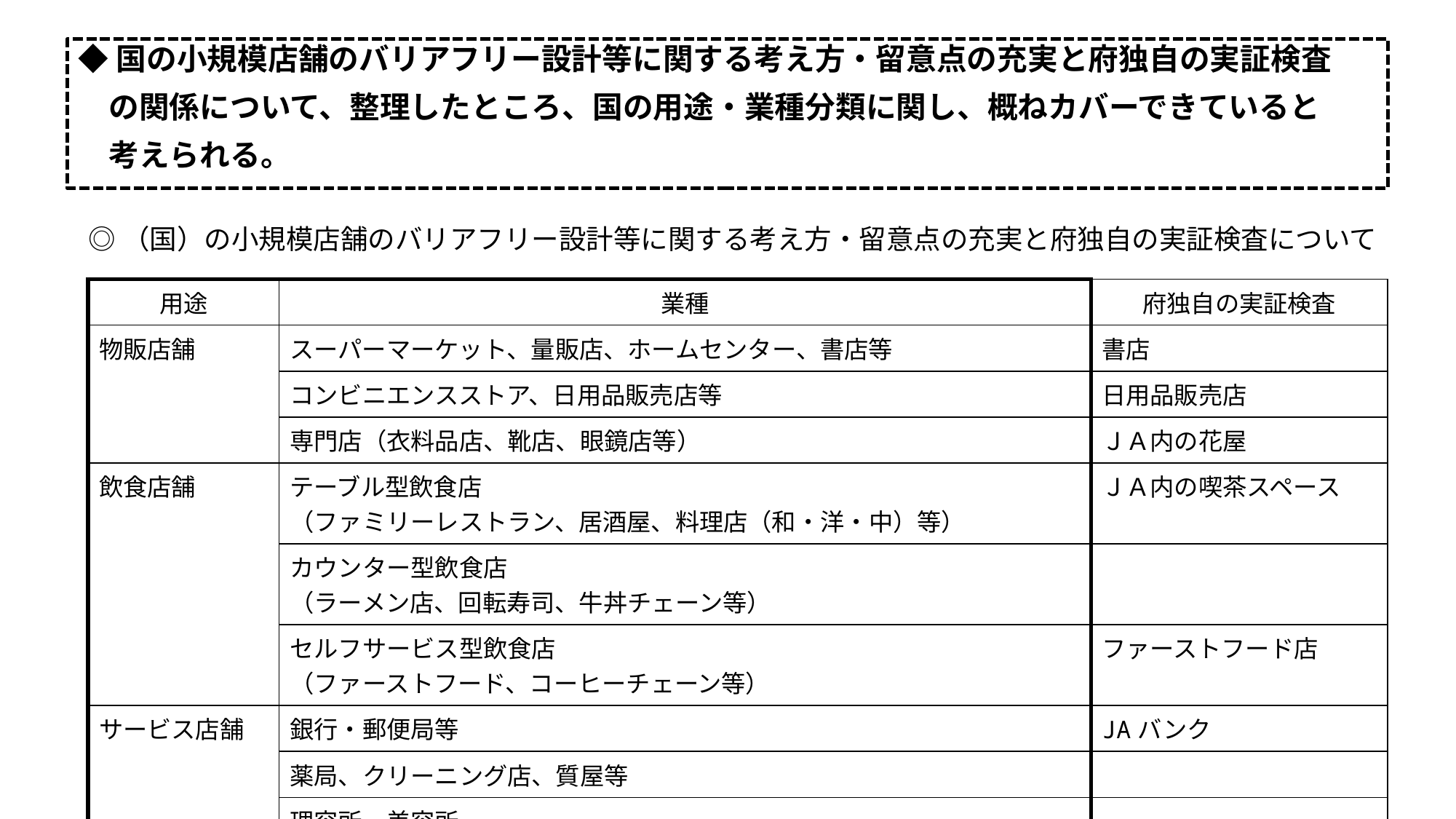

◆国の小規模店舗のバリアフリー設計等に関する考え方・留意点の充実と府独自の実証検査
　の関係について、整理したところ、国の用途・業種分類に関し、概ねカバーできていると
　考えられる。
◎（国）の小規模店舗のバリアフリー設計等に関する考え方・留意点の充実と府独自の実証検査について
| 用途 | 業種 | 府独自の実証検査 |
| --- | --- | --- |
| 物販店舗 | スーパーマーケット、量販店、ホームセンター、書店等 | 書店 |
|  | コンビニエンスストア、日用品販売店等 | 日用品販売店 |
|  | 専門店（衣料品店、靴店、眼鏡店等） | ＪＡ内の花屋 |
| 飲食店舗 | テーブル型飲食店 （ファミリーレストラン、居酒屋、料理店（和・洋・中）等） | ＪＡ内の喫茶スペース |
|  | カウンター型飲食店 （ラーメン店、回転寿司、牛丼チェーン等） |  |
|  | セルフサービス型飲食店 （ファーストフード、コーヒーチェーン等） | ファーストフード店 |
| サービス店舗 | 銀行・郵便局等 | JAバンク |
|  | 薬局、クリーニング店、質屋等 |  |
|  | 理容所、美容所 |  |